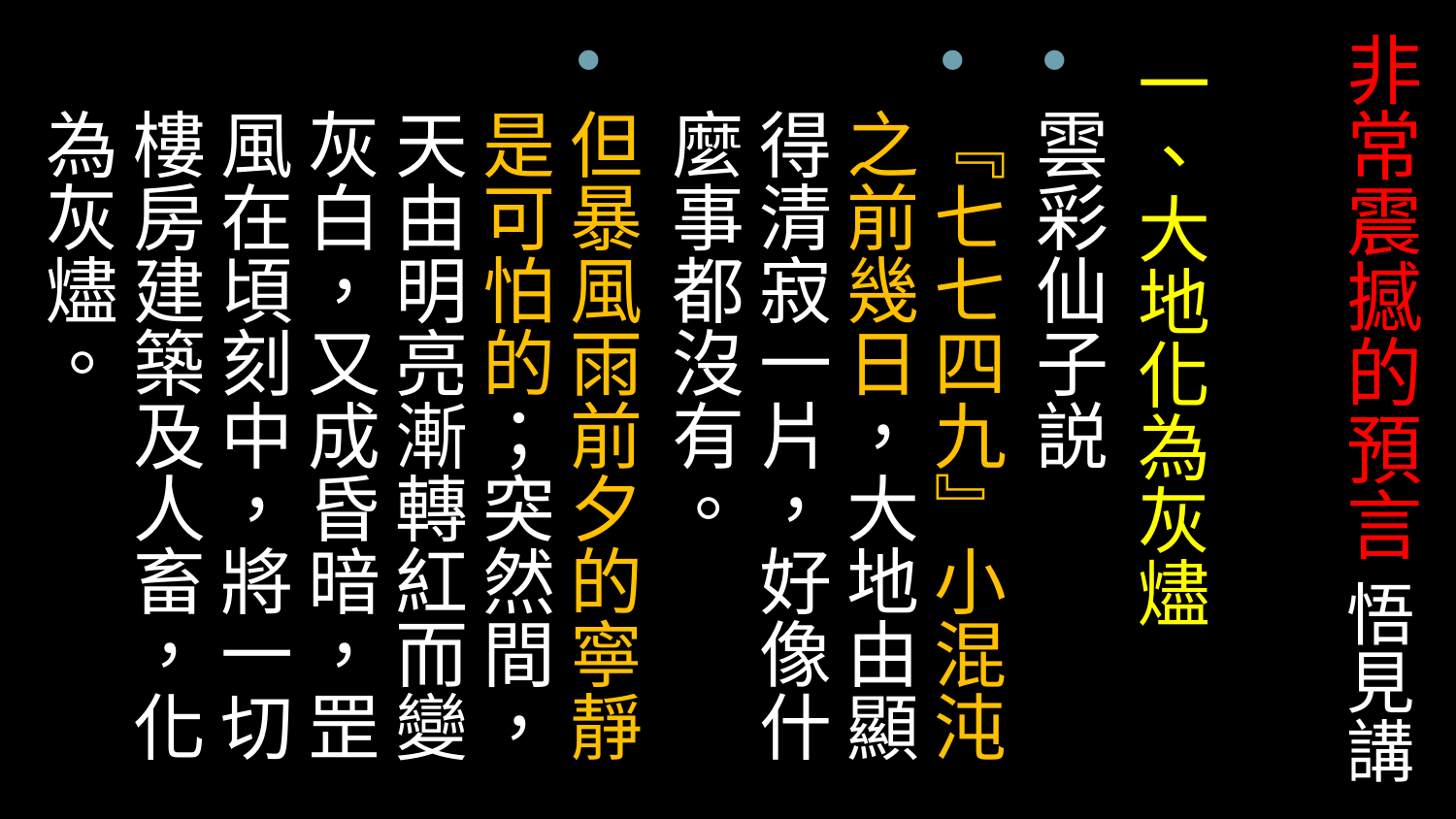

# 非常震撼的預言 悟見講
一、大地化為灰燼
雲彩仙子説
『七七四九』小混沌之前幾日，大地由顯得清寂一片，好像什麼事都沒有。
但暴風雨前夕的寧靜是可怕的；突然間，天由明亮漸轉紅而變灰白，又成昏暗，罡風在頃刻中，將一切樓房建築及人畜，化為灰燼。